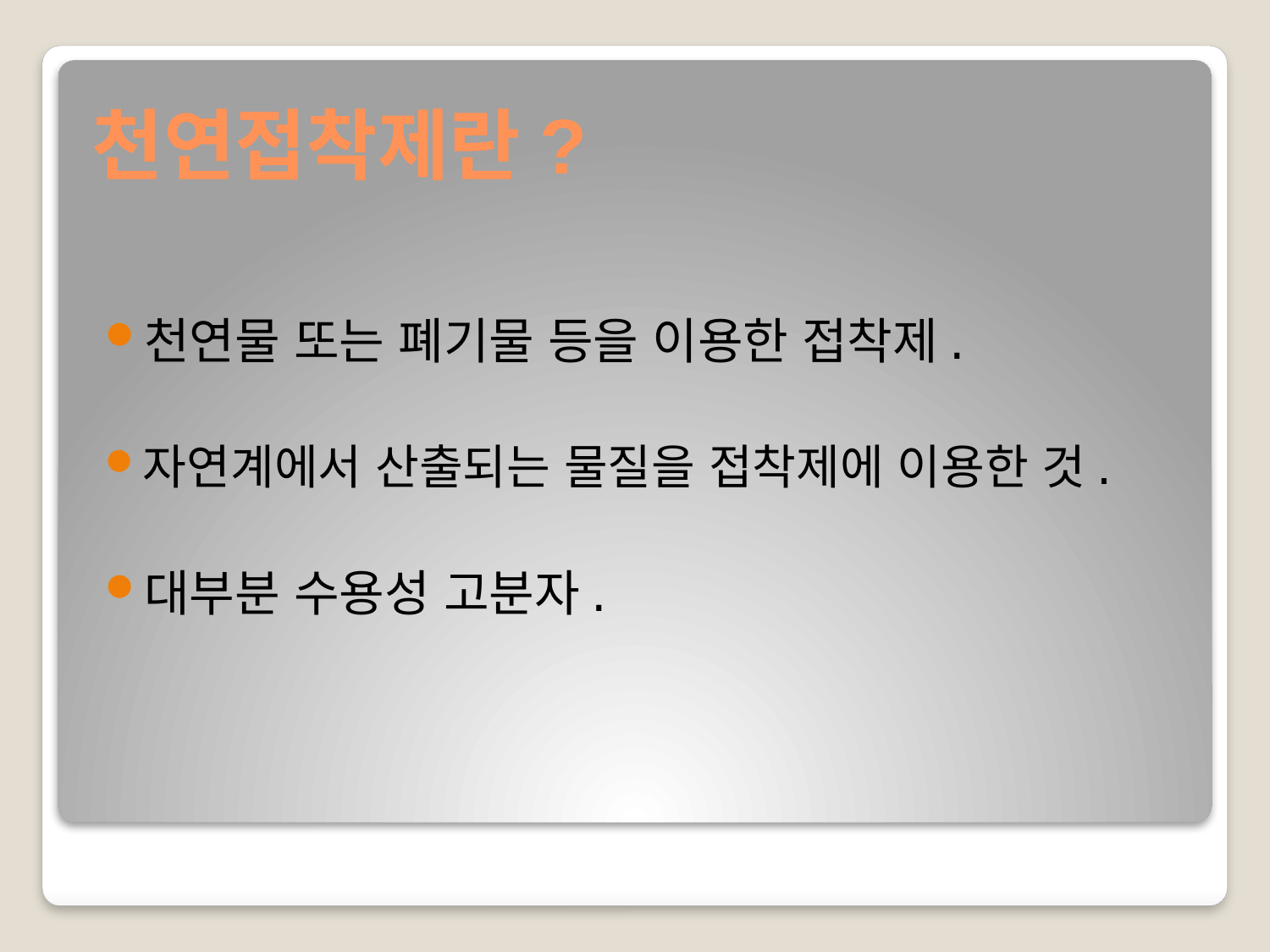

# 천연접착제란?
천연물 또는 폐기물 등을 이용한 접착제.

자연계에서 산출되는 물질을 접착제에 이용한 것.

대부분 수용성 고분자.